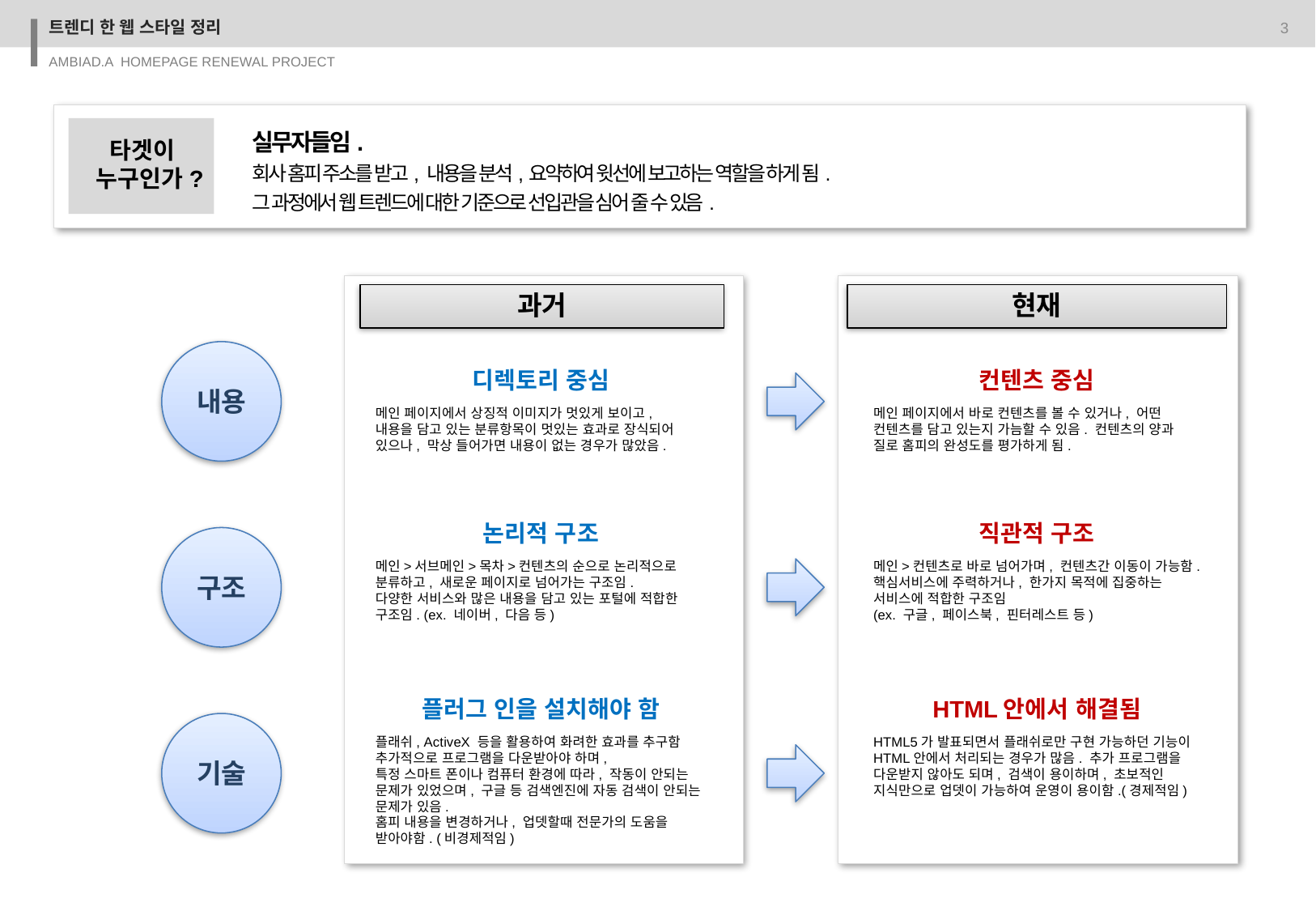

트렌디 한 웹 스타일 정리

실무자들임.
회사 홈피 주소를 받고, 내용을 분석,요약하여 윗선에 보고하는 역할을 하게 됨.
그 과정에서 웹 트렌드에 대한 기준으로 선입관을 심어 줄 수 있음.

타겟이
누구인가?

과거
현재

내용
디렉토리 중심
컨텐츠 중심

메인 페이지에서 상징적 이미지가 멋있게 보이고,
내용을 담고 있는 분류항목이 멋있는 효과로 장식되어 있으나, 막상 들어가면 내용이 없는 경우가 많았음.
메인 페이지에서 바로 컨텐츠를 볼 수 있거나, 어떤 컨텐츠를 담고 있는지 가늠할 수 있음. 컨텐츠의 양과 질로 홈피의 완성도를 평가하게 됨.
논리적 구조
직관적 구조

구조
메인>서브메인>목차>컨텐츠의 순으로 논리적으로 분류하고, 새로운 페이지로 넘어가는 구조임.
다양한 서비스와 많은 내용을 담고 있는 포털에 적합한 구조임. (ex. 네이버, 다음 등)
메인>컨텐츠로 바로 넘어가며, 컨텐츠간 이동이 가능함. 핵심서비스에 주력하거나, 한가지 목적에 집중하는 서비스에 적합한 구조임
(ex. 구글, 페이스북, 핀터레스트 등)

플러그 인을 설치해야 함
HTML안에서 해결됨

기술
플래쉬, ActiveX 등을 활용하여 화려한 효과를 추구함
추가적으로 프로그램을 다운받아야 하며,
특정 스마트 폰이나 컴퓨터 환경에 따라, 작동이 안되는 문제가 있었으며, 구글 등 검색엔진에 자동 검색이 안되는 문제가 있음.
홈피 내용을 변경하거나, 업뎃할때 전문가의 도움을 받아야함. (비경제적임)
HTML5가 발표되면서 플래쉬로만 구현 가능하던 기능이 HTML안에서 처리되는 경우가 많음. 추가 프로그램을 다운받지 않아도 되며, 검색이 용이하며, 초보적인 지식만으로 업뎃이 가능하여 운영이 용이함.(경제적임)